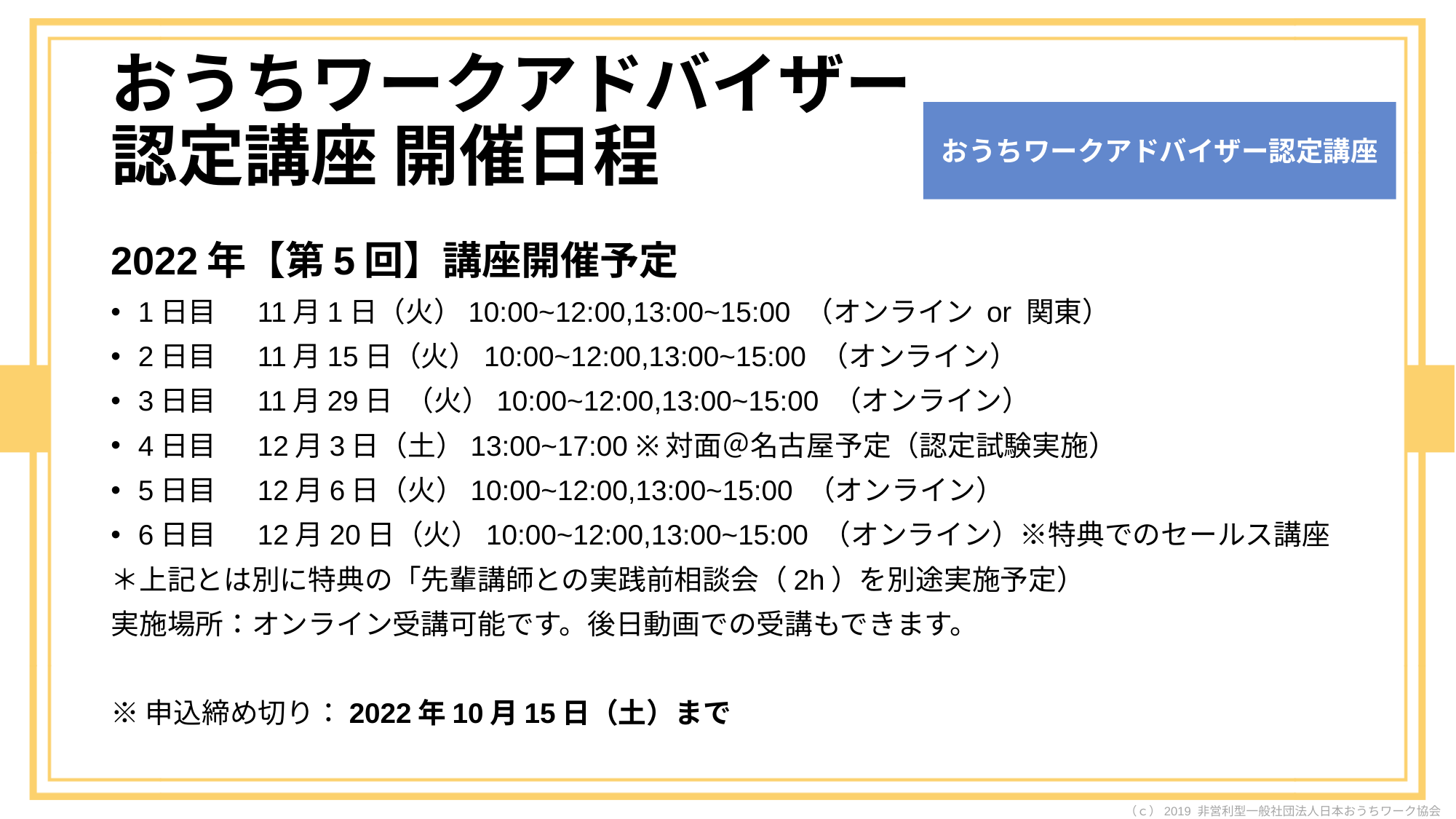

# おうちワークアドバイザー 認定講座 開催日程
おうちワークアドバイザー認定講座
2022年【第5回】講座開催予定
1日目　 11月1日（火）10:00~12:00,13:00~15:00 （オンライン or 関東）
2日目　 11月15日（火）10:00~12:00,13:00~15:00 （オンライン）
3日目　 11月29日  （火）10:00~12:00,13:00~15:00 （オンライン）
4日目　 12月3日（土）13:00~17:00 ※対面＠名古屋予定（認定試験実施）
5日目　 12月6日（火）10:00~12:00,13:00~15:00 （オンライン）
6日目　 12月20日（火）10:00~12:00,13:00~15:00 （オンライン）※特典でのセールス講座
＊上記とは別に特典の「先輩講師との実践前相談会（2h）を別途実施予定）
実施場所：オンライン受講可能です。後日動画での受講もできます。

※申込締め切り：2022年10月15日（土）まで